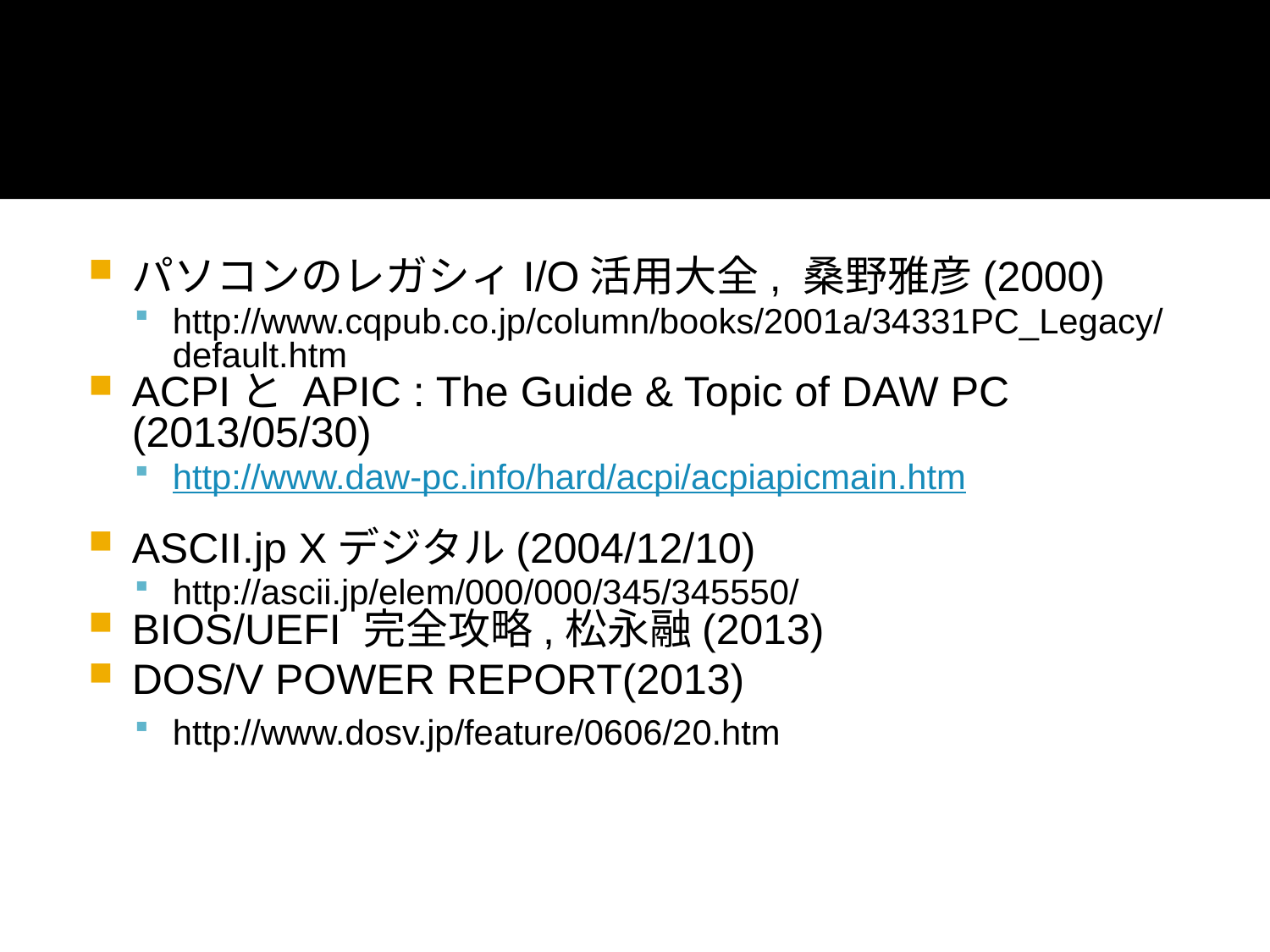

参考文献2
パソコンのレガシィI/O活用大全, 桑野雅彦(2000)
http://www.cqpub.co.jp/column/books/2001a/34331PC_Legacy/default.htm
ACPIと APIC : The Guide & Topic of DAW PC (2013/05/30)
http://www.daw-pc.info/hard/acpi/acpiapicmain.htm

ASCII.jp Xデジタル(2004/12/10)
http://ascii.jp/elem/000/000/345/345550/
BIOS/UEFI 完全攻略,松永融(2013)
DOS/V POWER REPORT(2013)
http://www.dosv.jp/feature/0606/20.htm